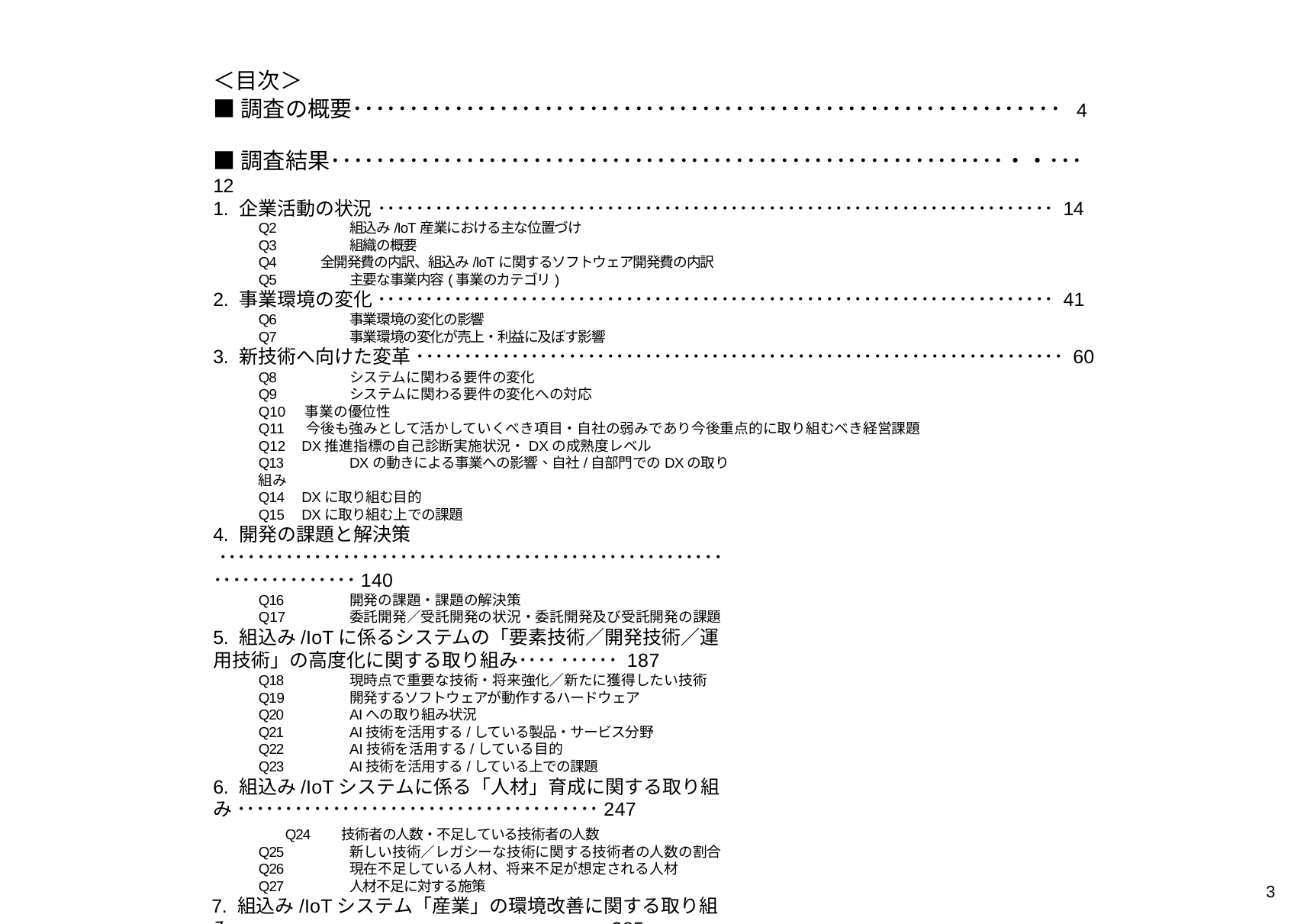

＜目次＞
■調査の概要･･･････････････････････････････････････････････････････････････  4

■調査結果････････････････････････････････････････････････････････････・・･･･ 12
1. 企業活動の状況 ･･･････････････････････････････････････････････････････････････････････ 14
Q2	組込み/IoT産業における主な位置づけ
Q3	組織の概要
Q4　　　全開発費の内訳、組込み/IoTに関するソフトウェア開発費の内訳
Q5	主要な事業内容(事業のカテゴリ)
2. 事業環境の変化 ･･･････････････････････････････････････････････････････････････････････ 41
Q6	事業環境の変化の影響
Q7	事業環境の変化が売上・利益に及ぼす影響
3. 新技術へ向けた変革 ････････････････････････････････････････････････････････････････････ 60
Q8	システムに関わる要件の変化
Q9	システムに関わる要件の変化への対応
Q10    事業の優位性
Q11 　今後も強みとして活かしていくべき項目・自社の弱みであり今後重点的に取り組むべき経営課題
Q12    DX推進指標の自己診断実施状況・DXの成熟度レベル
Q13	DXの動きによる事業への影響、自社/自部門でのDXの取り組み
Q14     DXに取り組む目的
Q15     DXに取り組む上での課題
4. 開発の課題と解決策 ････････････････････････････････････････････････････････････････････140
Q16	開発の課題・課題の解決策
Q17	委託開発／受託開発の状況・委託開発及び受託開発の課題
5. 組込み/IoTに係るシステムの「要素技術／開発技術／運用技術」の高度化に関する取り組み････ ･･････ 187
Q18	現時点で重要な技術・将来強化／新たに獲得したい技術
Q19	開発するソフトウェアが動作するハードウェア
Q20	AIへの取り組み状況
Q21	AI技術を活用する/している製品・サービス分野
Q22	AI技術を活用する/している目的
Q23	AI技術を活用する/している上での課題
6. 組込み/IoTシステムに係る「人材」育成に関する取り組み ･･････････････････････････････････････247
　　　　　Q24　　技術者の人数・不足している技術者の人数
Q25	新しい技術／レガシーな技術に関する技術者の人数の割合
Q26	現在不足している人材、将来不足が想定される人材
Q27	人材不足に対する施策
7. 組込み/IoTシステム「産業」の環境改善に関する取り組み･･･････････････････････････････････････ 285
　　　　　 Q28	経済産業省の制度・ガイドライン等の利活用の状況
Q29	 IPA報告書・成果物・手法等の活用状況
Q30	政府やIPAが取るべき施策に関する要望
Q31	今後調査に加えるべき項目、調査してほしい項目
まとめ･･･････････････････････････････････････ ･･･････････････････････････････････････････298
3